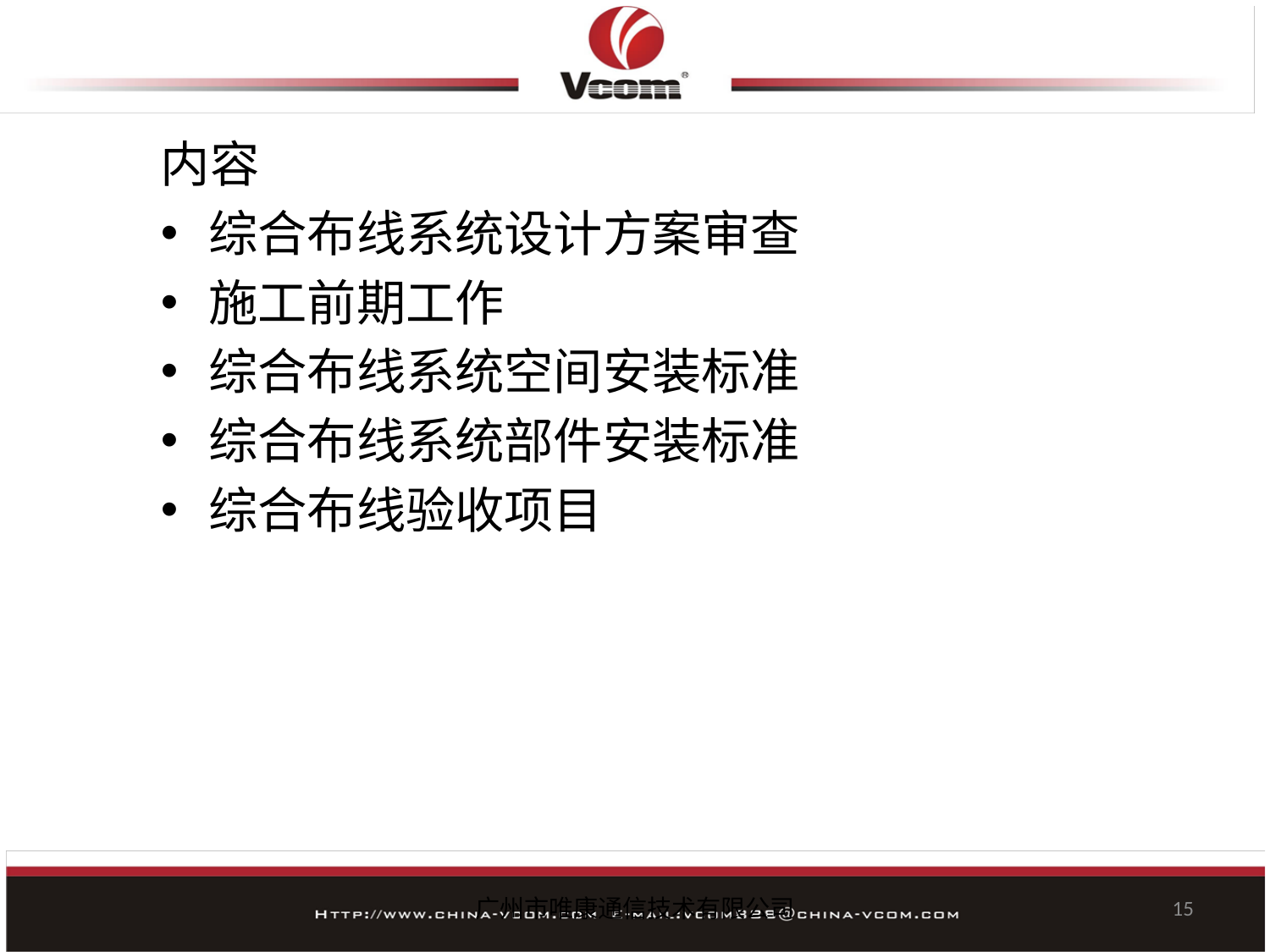

#
内容
综合布线系统设计方案审查
施工前期工作
综合布线系统空间安装标准
综合布线系统部件安装标准
综合布线验收项目
广州市唯康通信技术有限公司
15